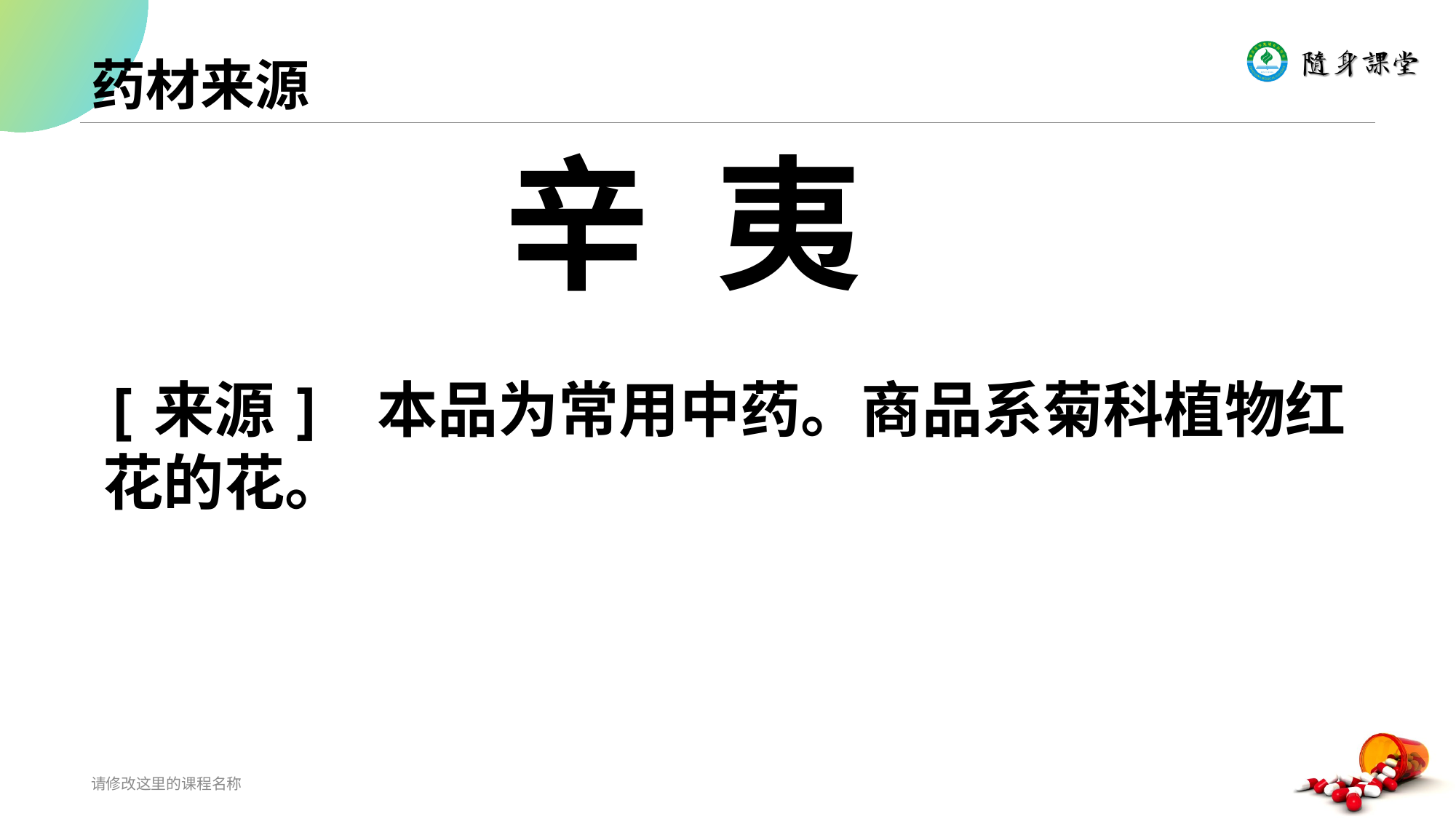

# 药材来源
 辛  夷

[来源] 本品为常用中药。商品系菊科植物红花的花。
请修改这里的课程名称
4